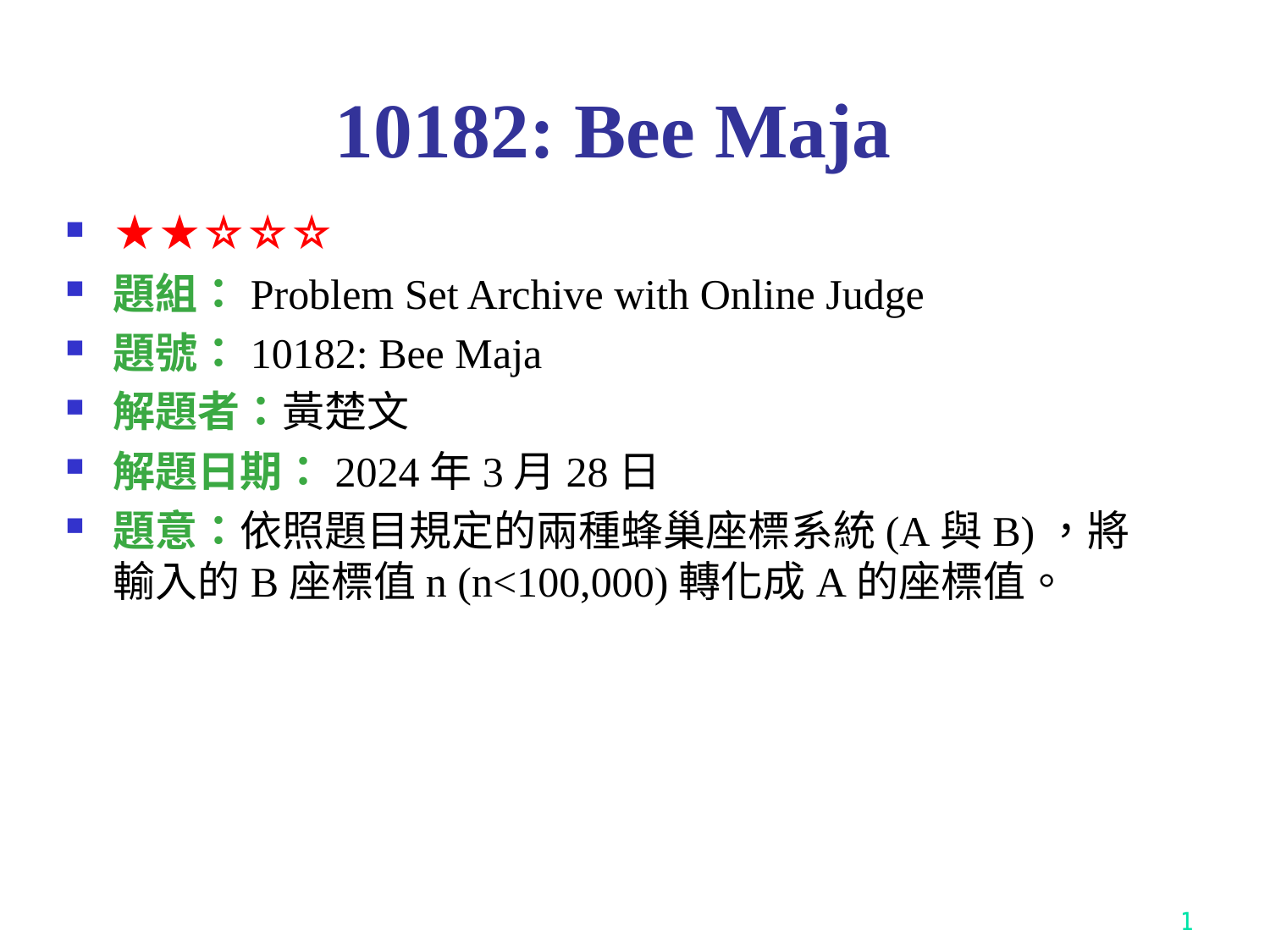

# 10182: Bee Maja
★★☆☆☆
題組：Problem Set Archive with Online Judge
題號：10182: Bee Maja
解題者：黃楚文
解題日期：2024年3月28日
題意：依照題目規定的兩種蜂巢座標系統(A與B)，將輸入的B座標值n (n<100,000)轉化成A的座標值。
1